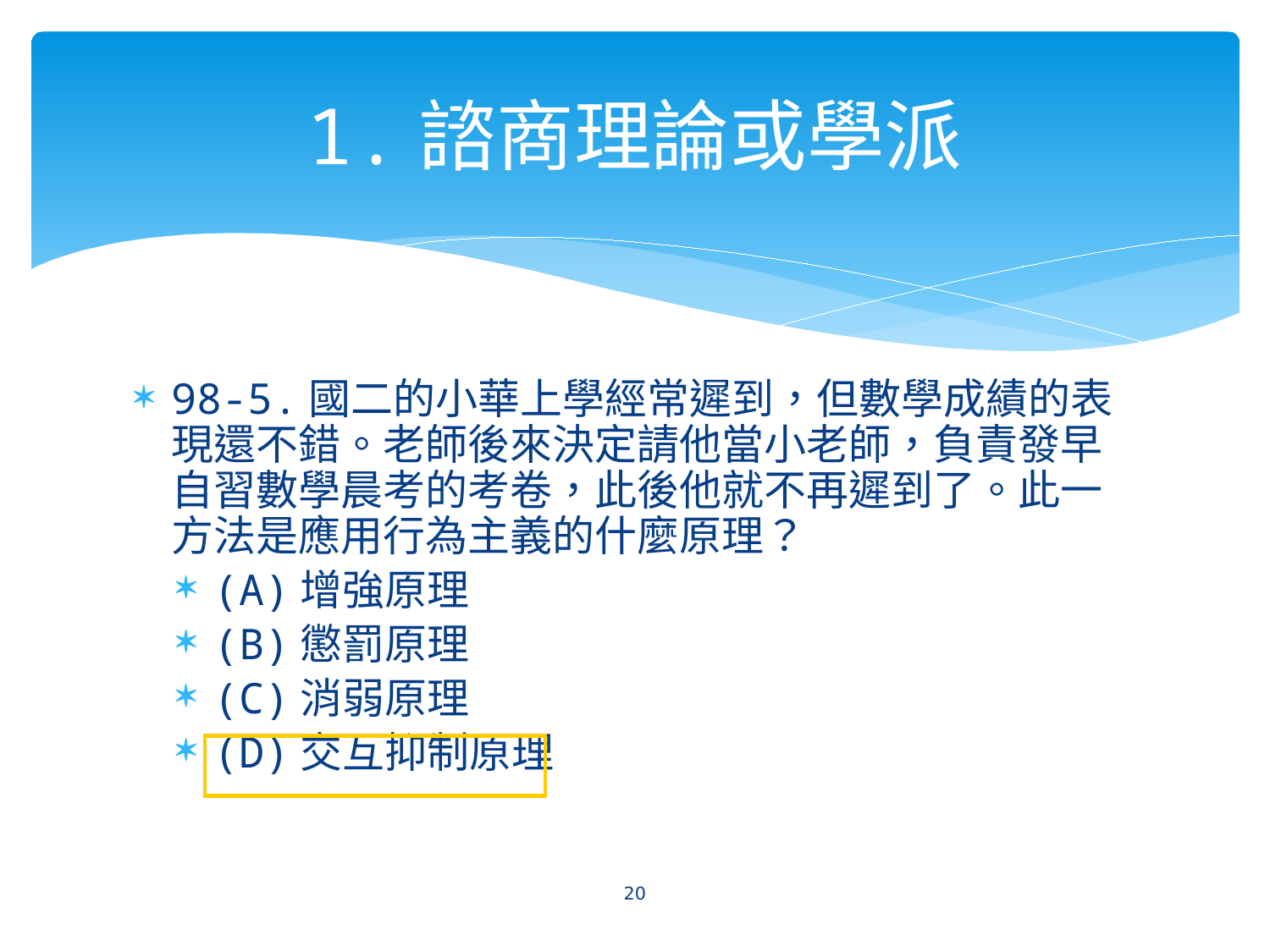

# 1.諮商理論或學派
98-5.國二的小華上學經常遲到，但數學成績的表現還不錯。老師後來決定請他當小老師，負責發早自習數學晨考的考卷，此後他就不再遲到了。此一方法是應用行為主義的什麼原理？
(A)增強原理
(B)懲罰原理
(C)消弱原理
(D)交互抑制原理

20